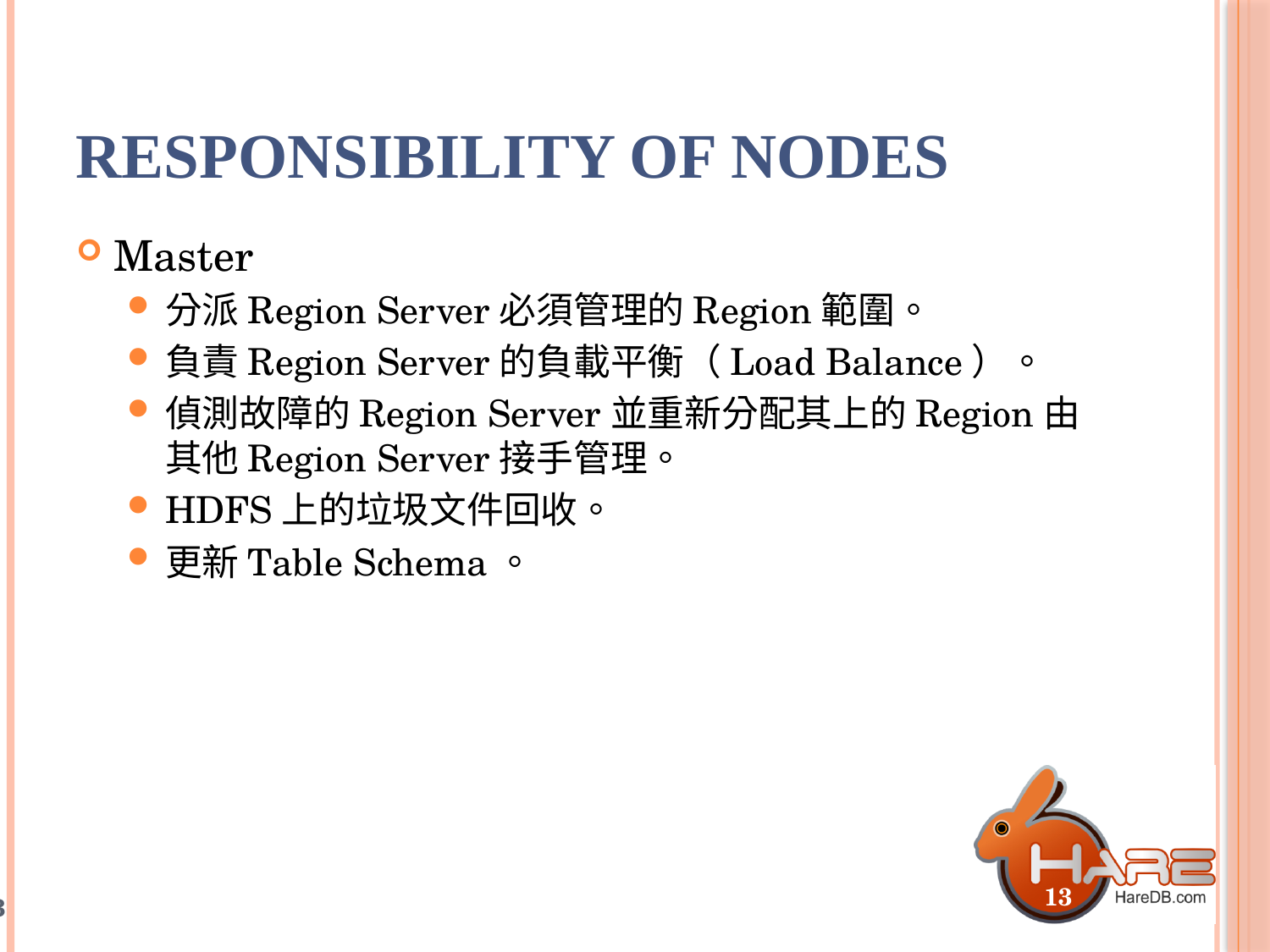

# Responsibility of Nodes
Master
分派Region Server必須管理的Region範圍。
負責Region Server的負載平衡（Load Balance）。
偵測故障的Region Server並重新分配其上的Region由其他Region Server接手管理。
HDFS上的垃圾文件回收。
更新Table Schema。
13